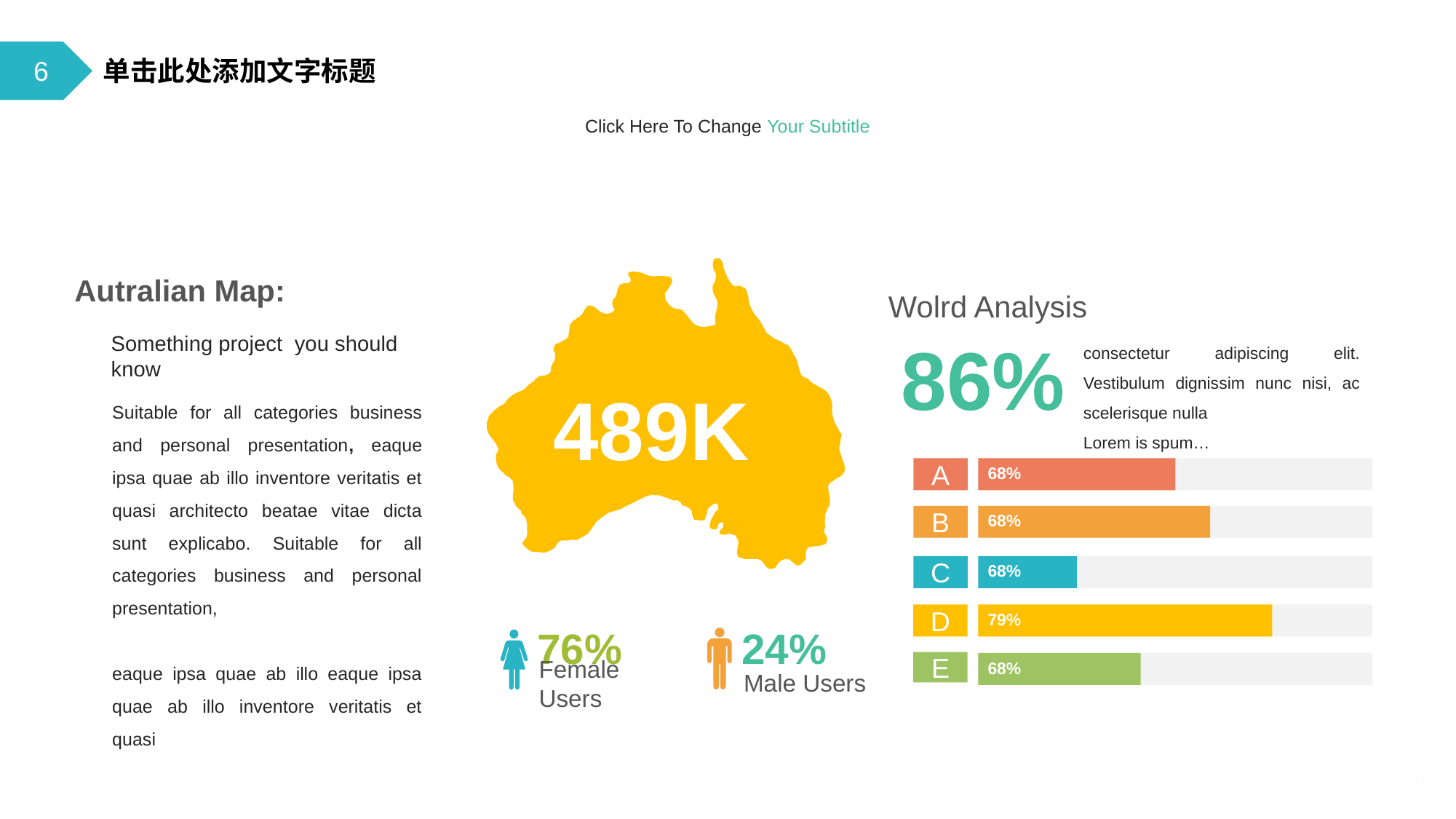

6
单击此处添加文字标题
Click Here To Change Your Subtitle
Autralian Map:

Wolrd Analysis
86%
Something project  you should know
consectetur adipiscing elit. Vestibulum dignissim nunc nisi, ac scelerisque nulla
Lorem is spum…
489K
Suitable for all categories business and personal presentation, eaque ipsa quae ab illo inventore veritatis et quasi architecto beatae vitae dicta sunt explicabo. Suitable for all categories business and personal presentation,

eaque ipsa quae ab illo eaque ipsa quae ab illo inventore veritatis et quasi
68%

A
68%

B
68%

C
79%

D
24%

Male Users
76%

Female Users
68%

E
8